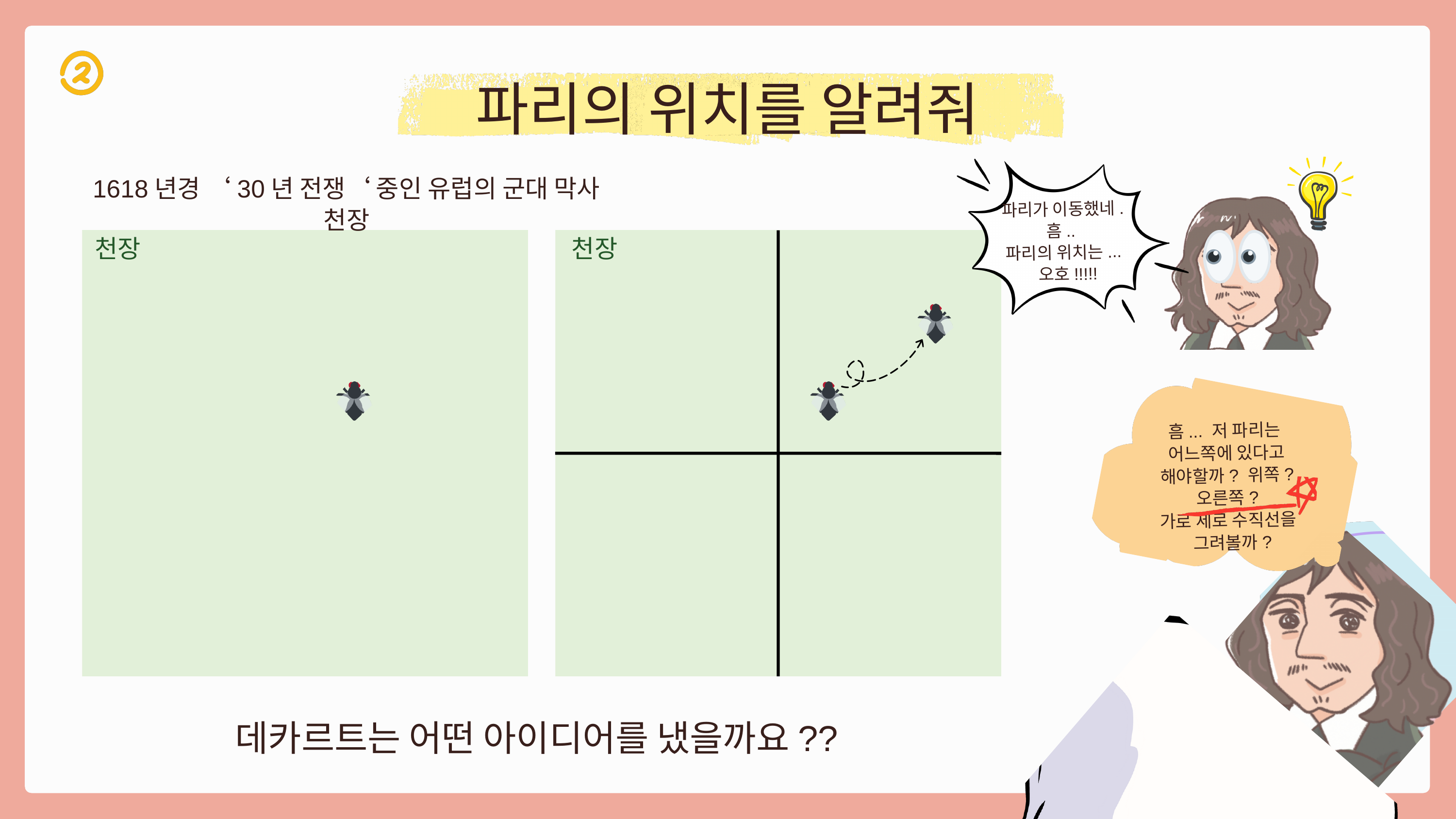

파리의 위치를 알려줘

파리가 이동했네.
흠..
파리의 위치는...
 오호!!!!!
1618년경 ‘30년 전쟁‘ 중인 유럽의 군대 막사 천장

천장
천장

흠... 저 파리는
어느쪽에 있다고 해야할까? 위쪽? 오른쪽?
가로 세로 수직선을
 그려볼까?

데카르트는 어떤 아이디어를 냈을까요??